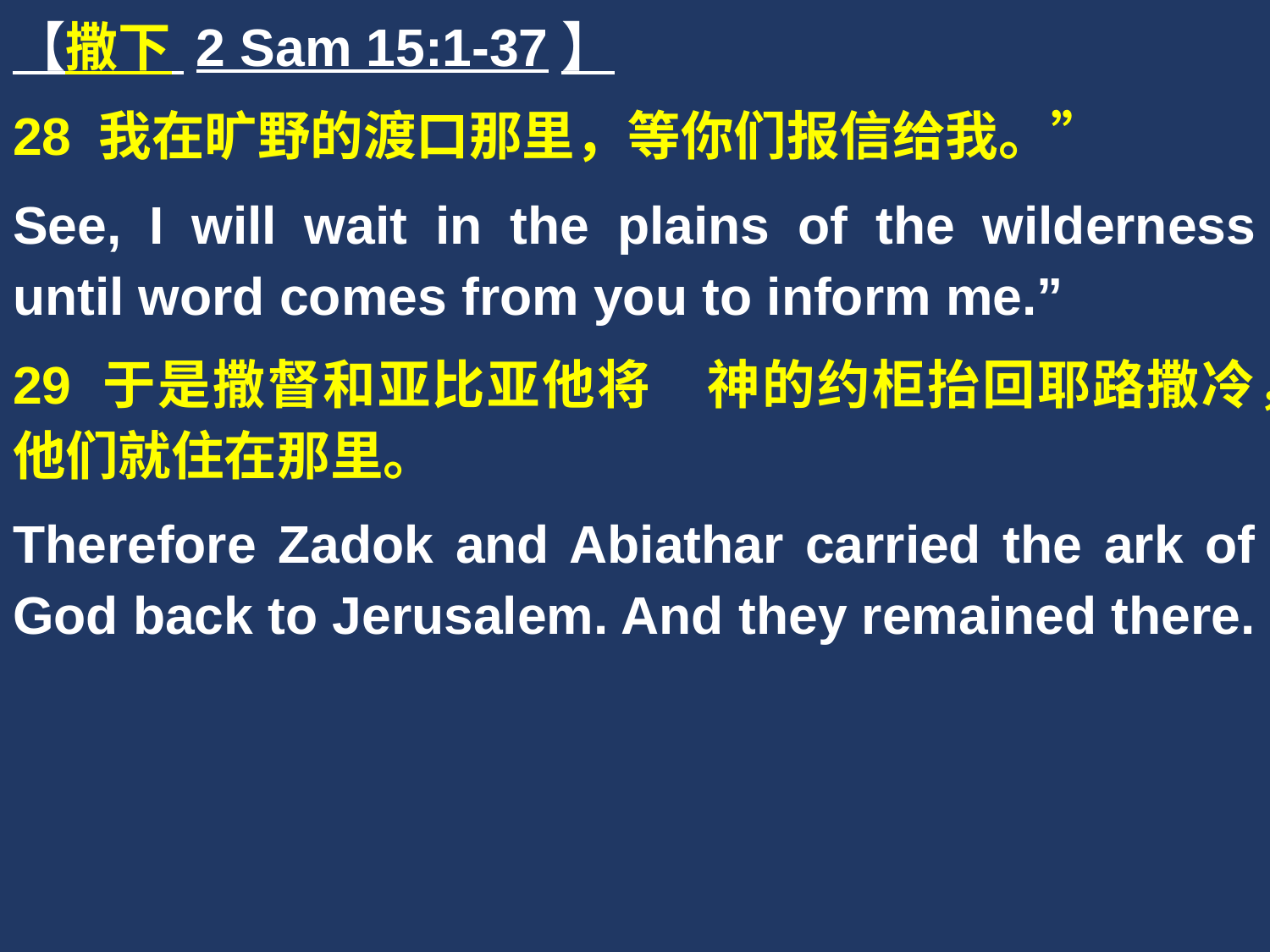

【撒下 2 Sam 15:1-37】
28 我在旷野的渡口那里，等你们报信给我。”
See, I will wait in the plains of the wilderness until word comes from you to inform me.”
29 于是撒督和亚比亚他将　神的约柜抬回耶路撒冷，他们就住在那里。
Therefore Zadok and Abiathar carried the ark of God back to Jerusalem. And they remained there.